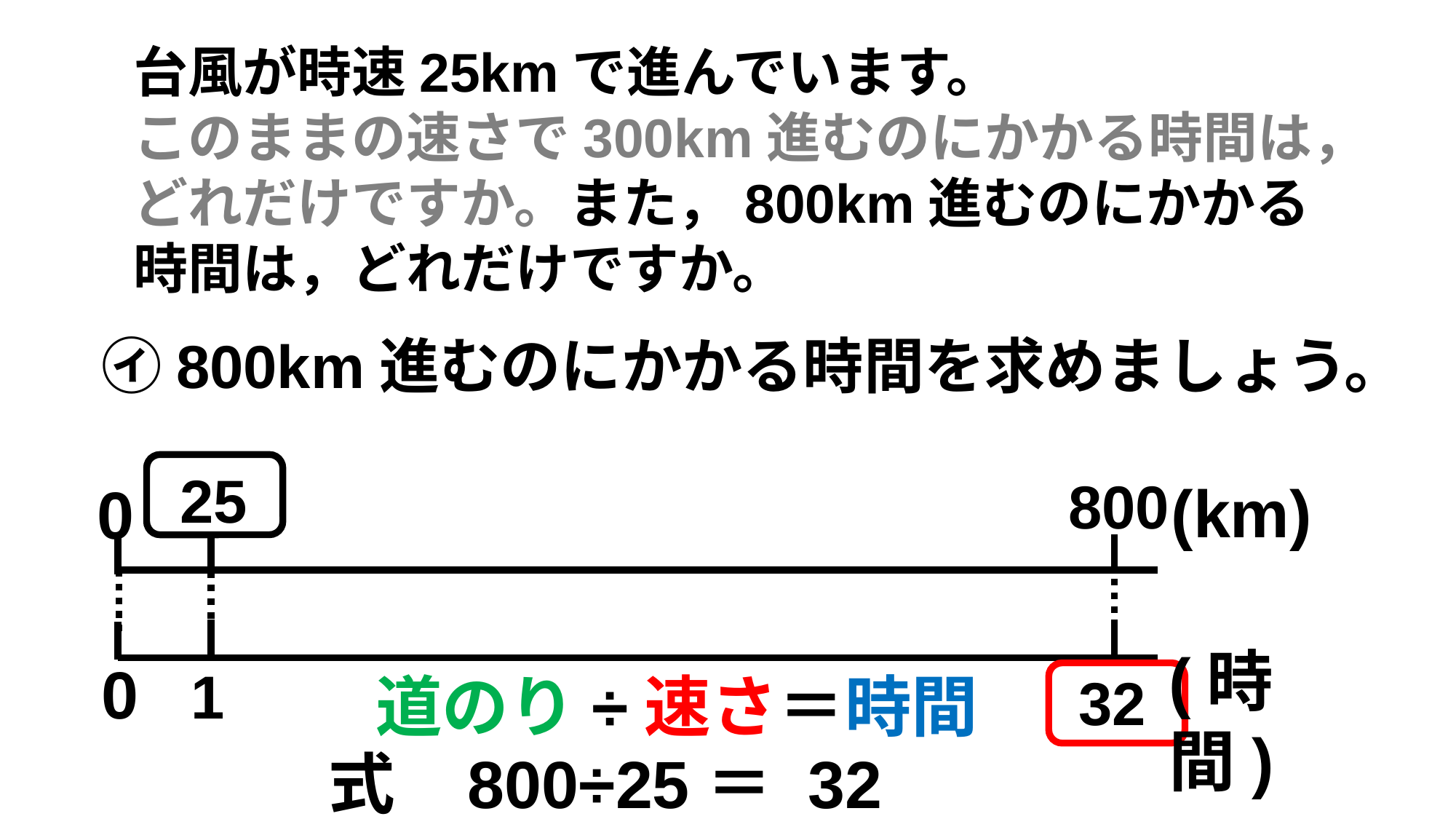

台風が時速25kmで進んでいます。
このままの速さで300km進むのにかかる時間は，どれだけですか。また，800km進むのにかかる時間は，どれだけですか。
㋑800km進むのにかかる時間を求めましょう。

25
800
(km)
0
(時間)
0
1
道のり÷速さ＝時間
32

式
800÷25＝
32